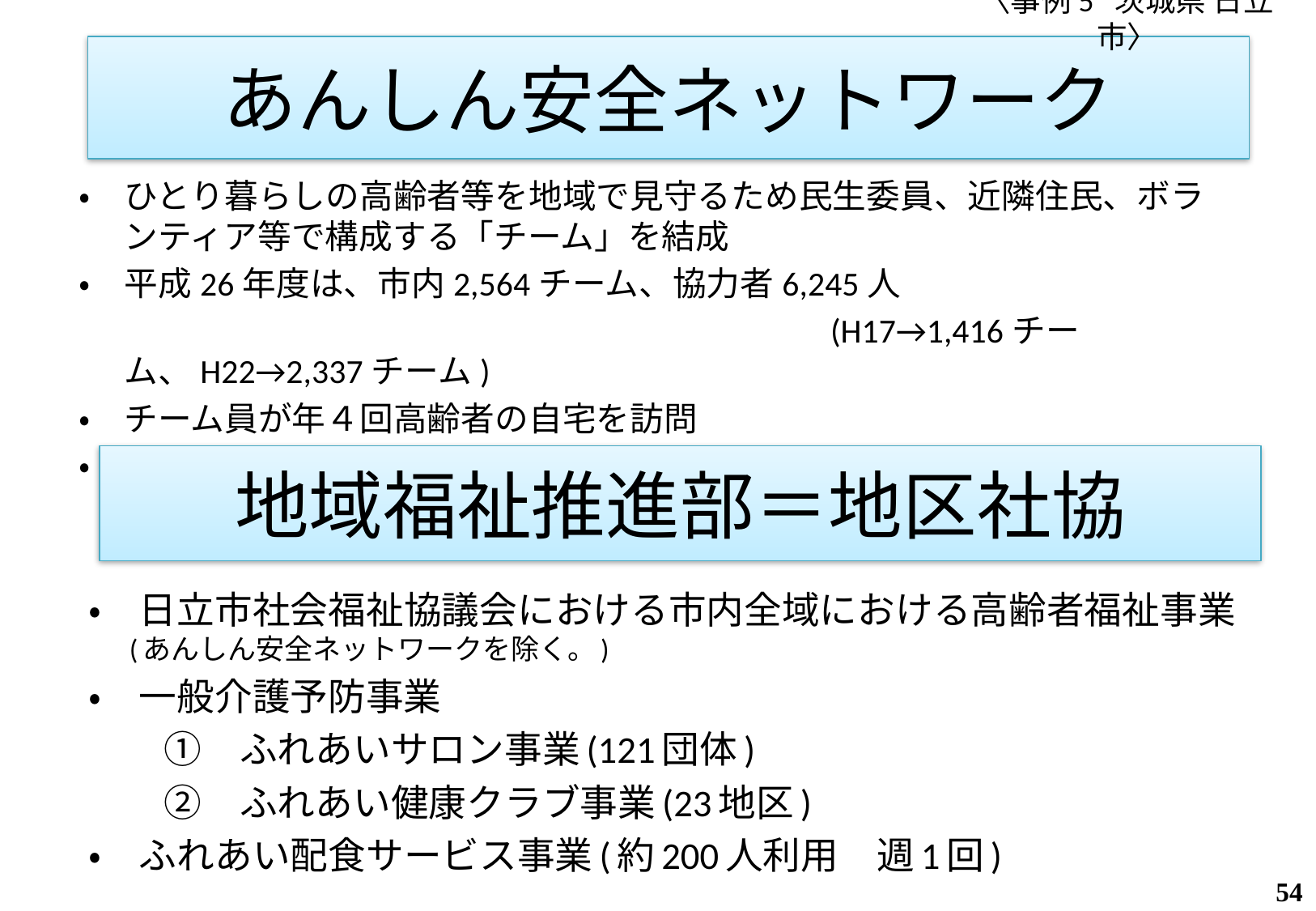

〈事例5  茨城県 日立市〉

# あんしん安全ネットワーク
・　ひとり暮らしの高齢者等を地域で見守るため民生委員、近隣住民、ボランティア等で構成する「チーム」を結成
・　平成26年度は、市内2,564チーム、協力者6,245人
　　　　　　　　　　　　　　　　　　　　　　(H17→1,416チーム、H22→2,337チーム)
・　チーム員が年４回高齢者の自宅を訪問
・　電気、ガスなどの事業者の協力により、火災予防などの家屋点検も実施
地域福祉推進部＝地区社協
・　日立市社会福祉協議会における市内全域における高齢者福祉事業(あんしん安全ネットワークを除く。)
・　一般介護予防事業
　　①　ふれあいサロン事業(121団体)
　　②　ふれあい健康クラブ事業(23地区)
・　ふれあい配食サービス事業(約200人利用　週1回)
54